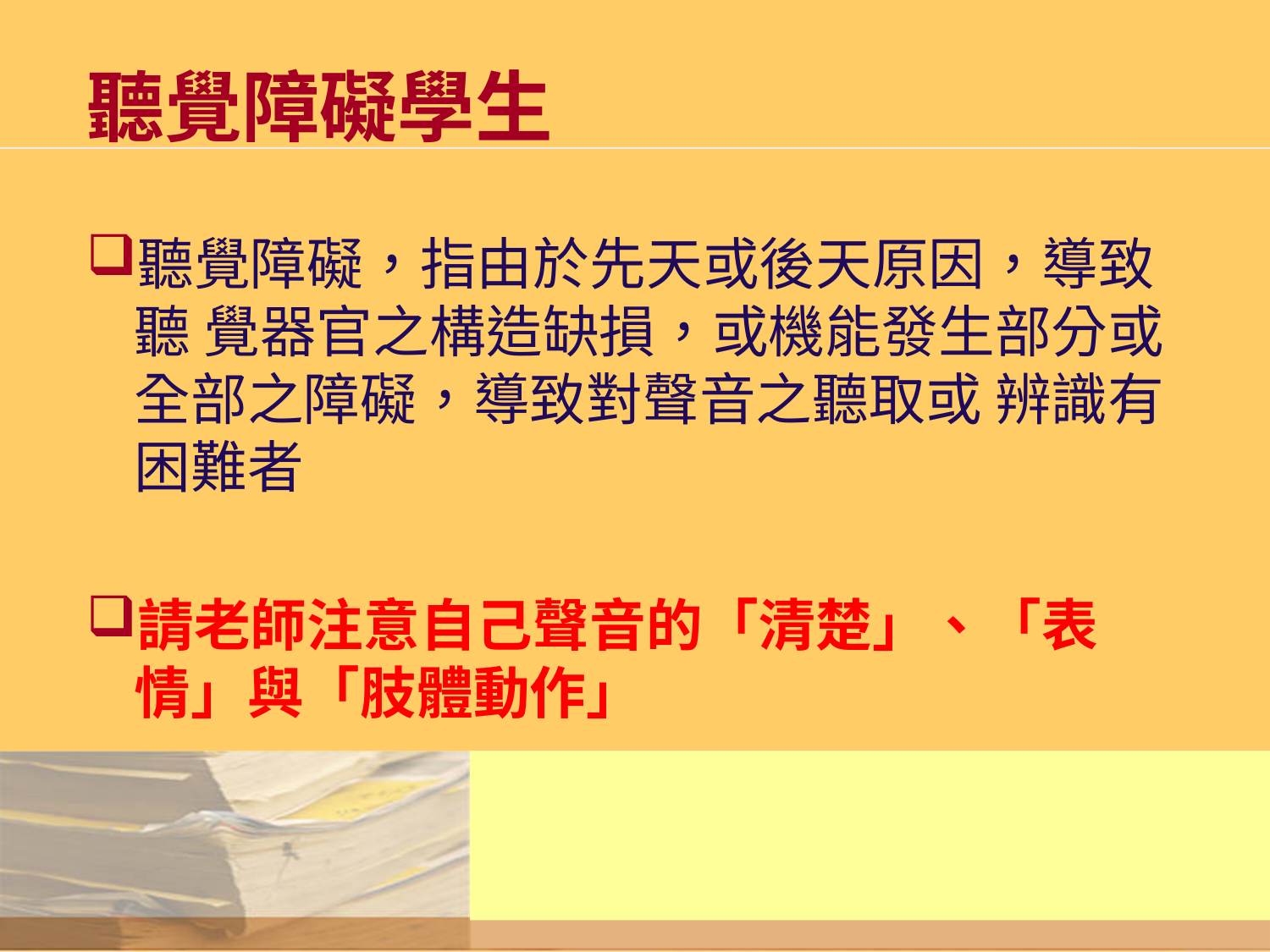

# 聽覺障礙學生
聽覺障礙，指由於先天或後天原因，導致聽 覺器官之構造缺損，或機能發生部分或全部之障礙，導致對聲音之聽取或 辨識有困難者

請老師注意自己聲音的「清楚」、「表情」與「肢體動作」